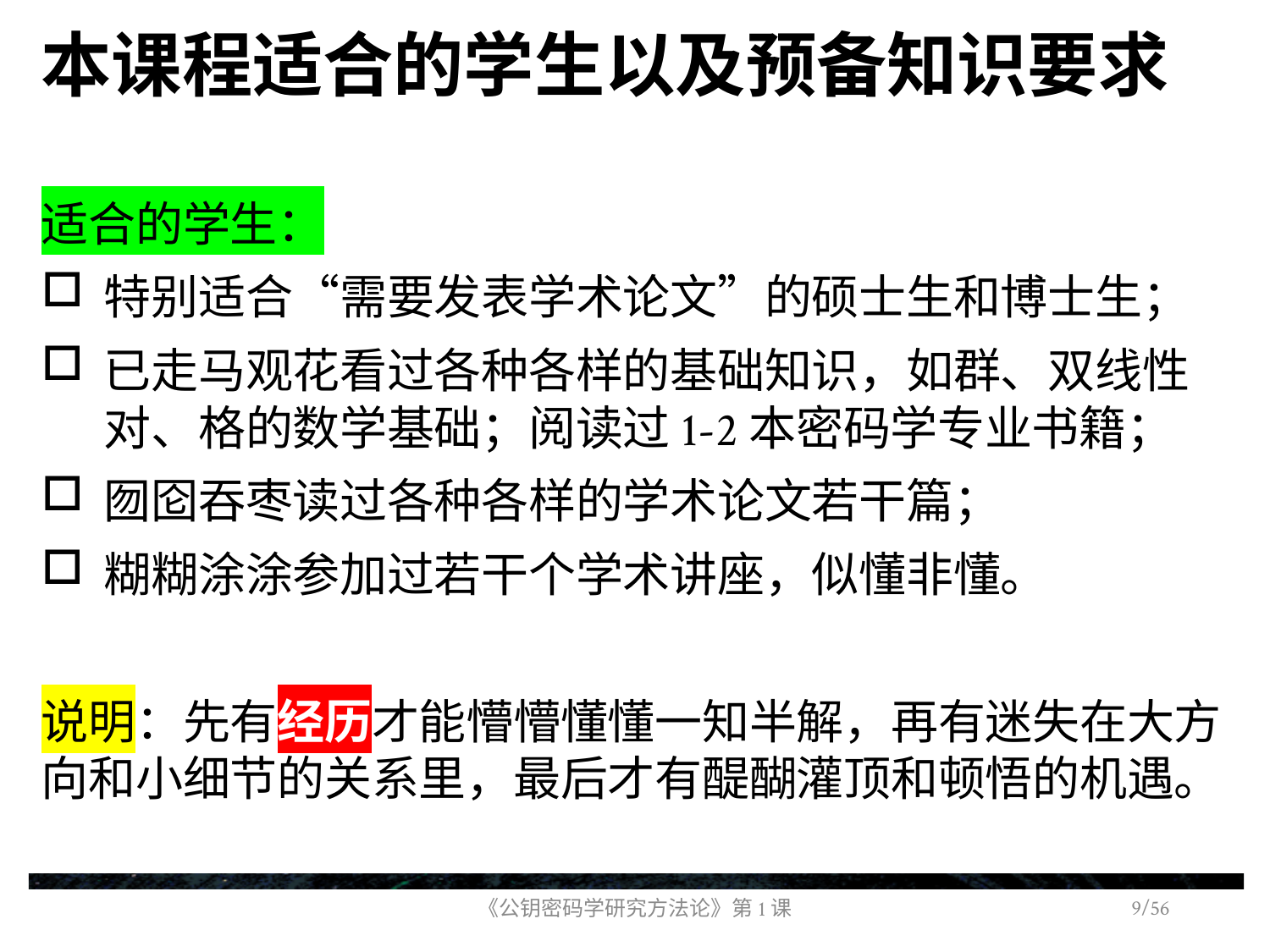

# 本课程适合的学生以及预备知识要求
适合的学生：
特别适合“需要发表学术论文”的硕士生和博士生；
已走马观花看过各种各样的基础知识，如群、双线性对、格的数学基础；阅读过1-2本密码学专业书籍；
囫囵吞枣读过各种各样的学术论文若干篇；
糊糊涂涂参加过若干个学术讲座，似懂非懂。

说明：先有经历才能懵懵懂懂一知半解，再有迷失在大方向和小细节的关系里，最后才有醍醐灌顶和顿悟的机遇。

《公钥密码学研究方法论》第1课
9/56